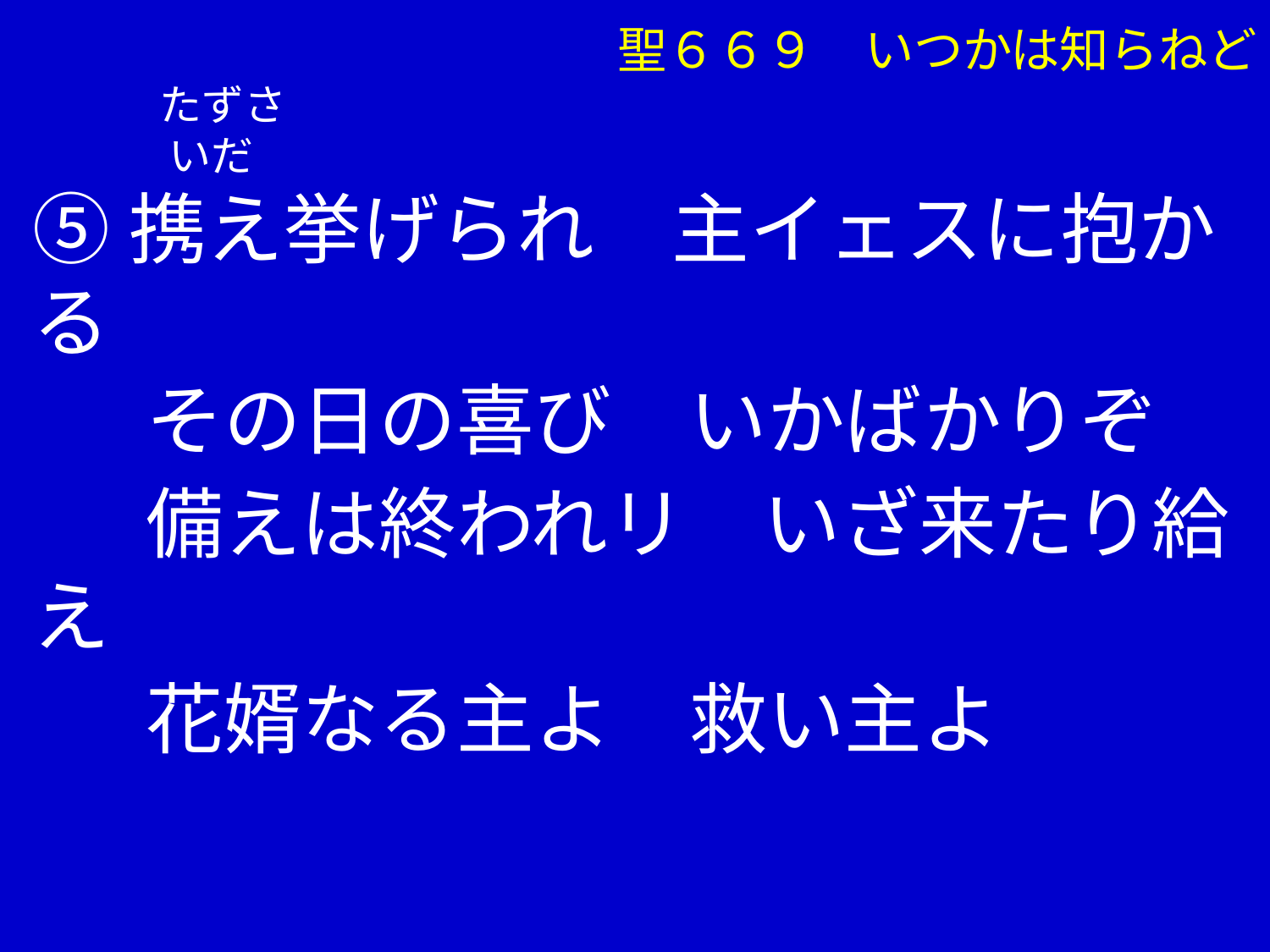

たずさ　　　　　　　　　　　　　　　　　　　　　　　　 　いだ
⑤携え挙げられ　主イェスに抱かる
 　その日の喜び　いかばかりぞ
 　備えは終われリ　いざ来たり給え
 　花婿なる主よ　救い主よ
  聖６６９　いつかは知らねど